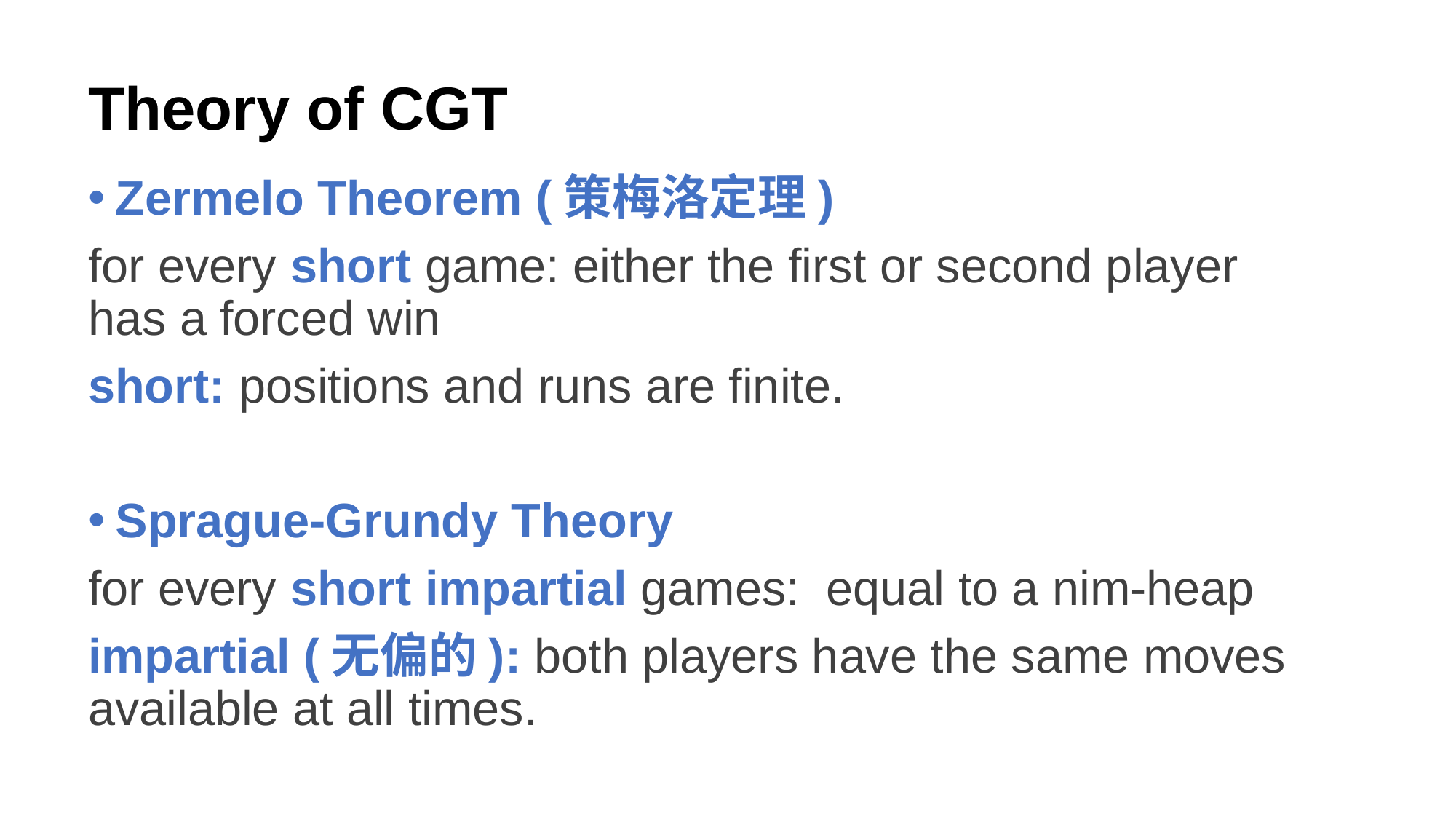

# Theory of CGT
Zermelo Theorem (策梅洛定理)
for every short game: either the first or second player has a forced win
short: positions and runs are finite.

Sprague-Grundy Theory
for every short impartial games:  equal to a nim-heap
impartial (无偏的): both players have the same moves available at all times.